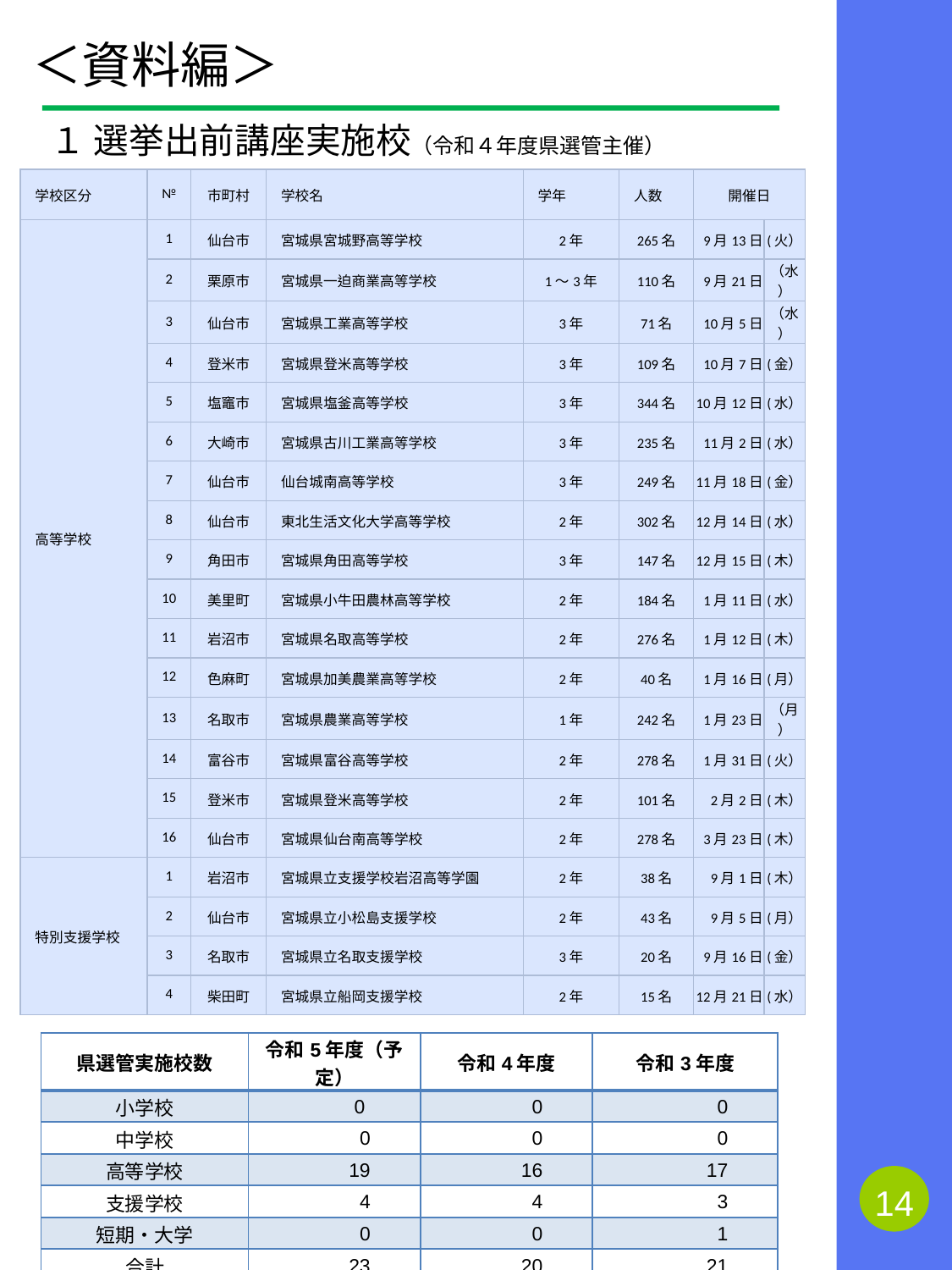

＜資料編＞

１ 選挙出前講座実施校（令和４年度県選管主催）
| 学校区分 | № | 市町村 | 学校名 | 学年 | 人数 | 開催日 |  |
| --- | --- | --- | --- | --- | --- | --- | --- |
| 高等学校 | 1 | 仙台市 | 宮城県宮城野高等学校 | 2年 | 265名 | 9月13日 | (火） |
|  | 2 | 栗原市 | 宮城県一迫商業高等学校 | 1～3年 | 110名 | 9月21日 | （水） |
|  | 3 | 仙台市 | 宮城県工業高等学校 | 3年 | 71名 | 10月5日 | （水） |
|  | 4 | 登米市 | 宮城県登米高等学校 | 3年 | 109名 | 10月7日 | (金） |
|  | 5 | 塩竈市 | 宮城県塩釜高等学校 | 3年 | 344名 | 10月12日 | (水） |
|  | 6 | 大崎市 | 宮城県古川工業高等学校 | 3年 | 235名 | 11月2日 | (水） |
|  | 7 | 仙台市 | 仙台城南高等学校 | 3年 | 249名 | 11月18日 | (金） |
|  | 8 | 仙台市 | 東北生活文化大学高等学校 | 2年 | 302名 | 12月14日 | (水） |
|  | 9 | 角田市 | 宮城県角田高等学校 | 3年 | 147名 | 12月15日 | (木） |
|  | 10 | 美里町 | 宮城県小牛田農林高等学校 | 2年 | 184名 | 1月11日 | (水） |
|  | 11 | 岩沼市 | 宮城県名取高等学校 | 2年 | 276名 | 1月12日 | (木） |
|  | 12 | 色麻町 | 宮城県加美農業高等学校 | 2年 | 40名 | 1月16日 | (月） |
|  | 13 | 名取市 | 宮城県農業高等学校 | 1年 | 242名 | 1月23日 | （月） |
|  | 14 | 富谷市 | 宮城県富谷高等学校 | 2年 | 278名 | 1月31日 | (火） |
|  | 15 | 登米市 | 宮城県登米高等学校 | 2年 | 101名 | 2月2日 | (木） |
|  | 16 | 仙台市 | 宮城県仙台南高等学校 | 2年 | 278名 | 3月23日 | (木） |
| 特別支援学校 | 1 | 岩沼市 | 宮城県立支援学校岩沼高等学園 | 2年 | 38名 | 9月1日 | (木） |
|  | 2 | 仙台市 | 宮城県立小松島支援学校 | 2年 | 43名 | 9月5日 | (月） |
|  | 3 | 名取市 | 宮城県立名取支援学校 | 3年 | 20名 | 9月16日 | (金） |
|  | 4 | 柴田町 | 宮城県立船岡支援学校 | 2年 | 15名 | 12月21日 | (水） |
| 県選管実施校数 | 令和5年度（予定） | 令和4年度 | 令和3年度 |
| --- | --- | --- | --- |
| 小学校 | 0 | 0 | 0 |
| 中学校 | 0 | 0 | 0 |
| 高等学校 | 19 | 16 | 17 |
| 支援学校 | 4 | 4 | 3 |
| 短期・大学 | 0 | 0 | 1 |
| 合計 | 23 | 20 | 21 |
14